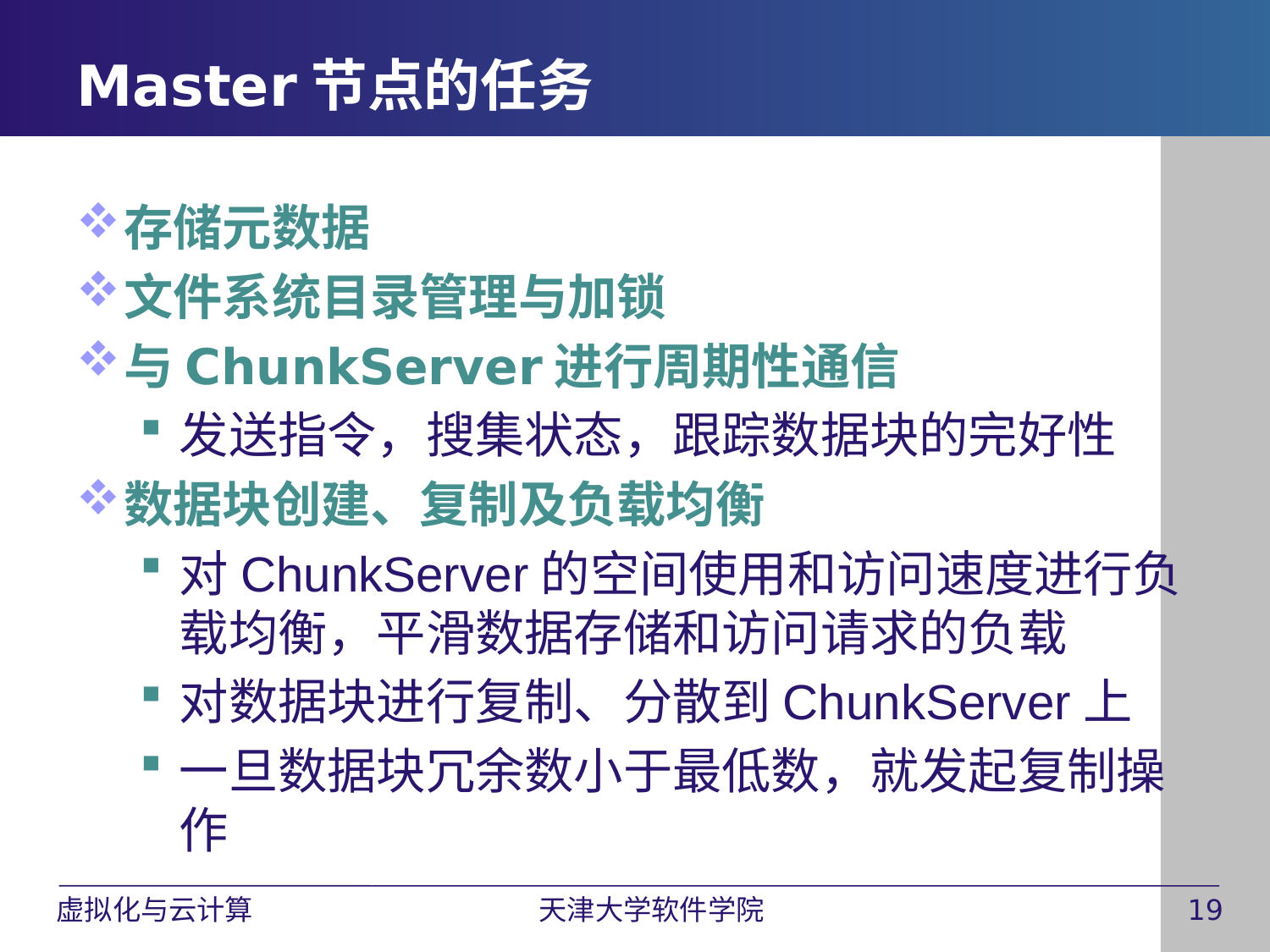

# Master节点的任务
存储元数据
文件系统目录管理与加锁
与ChunkServer进行周期性通信
发送指令，搜集状态，跟踪数据块的完好性
数据块创建、复制及负载均衡
对ChunkServer的空间使用和访问速度进行负载均衡，平滑数据存储和访问请求的负载
对数据块进行复制、分散到ChunkServer上
一旦数据块冗余数小于最低数，就发起复制操作